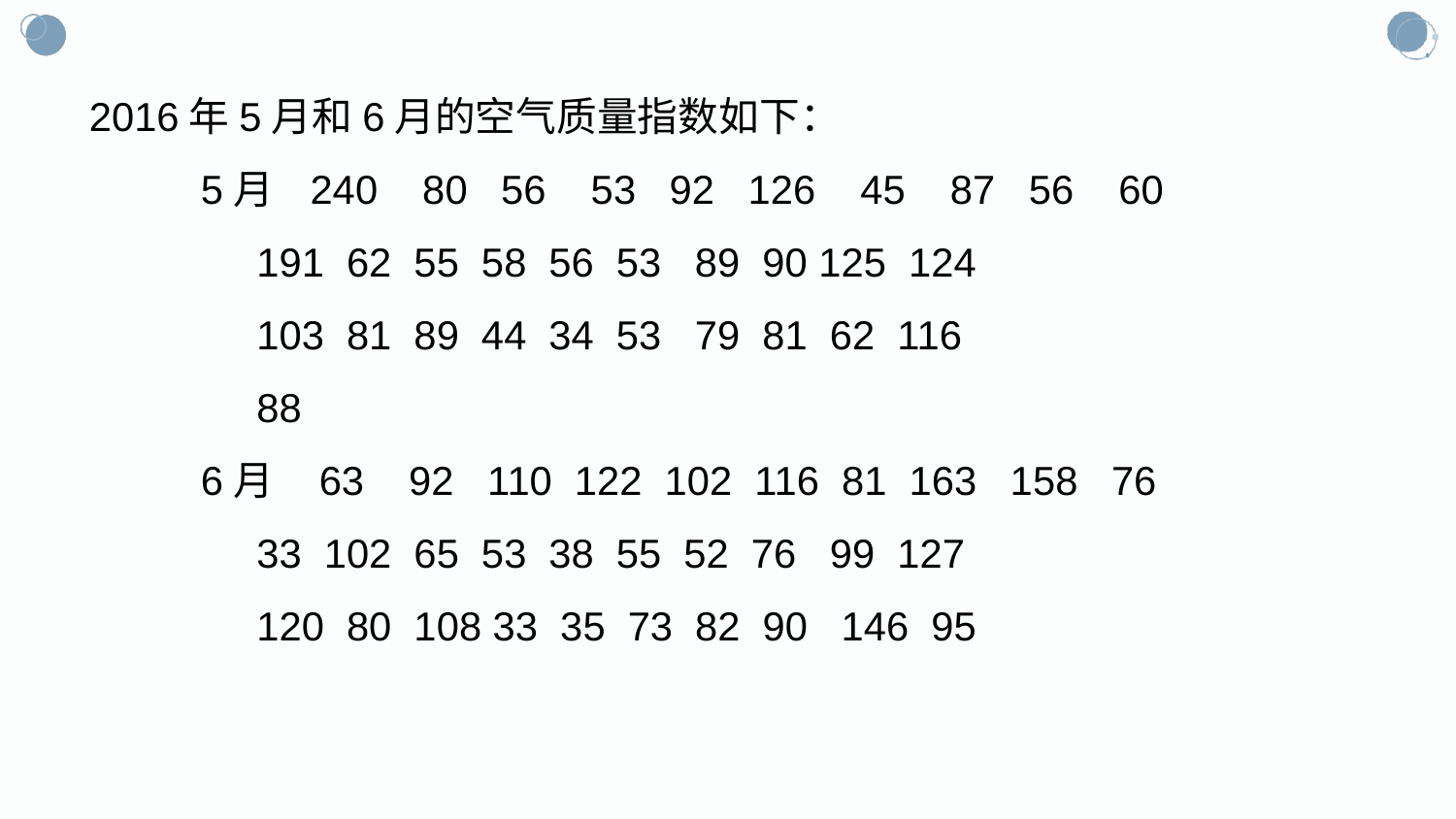

2016年5月和6月的空气质量指数如下：
          5月   240    80   56    53   92   126    45    87   56    60
               191  62  55  58  56  53   89  90 125  124
               103  81  89  44  34  53   79  81  62  116
               88
          6月    63    92   110  122  102  116  81  163   158   76
               33  102  65  53  38  55  52  76   99  127
               120  80  108 33  35  73  82  90   146  95